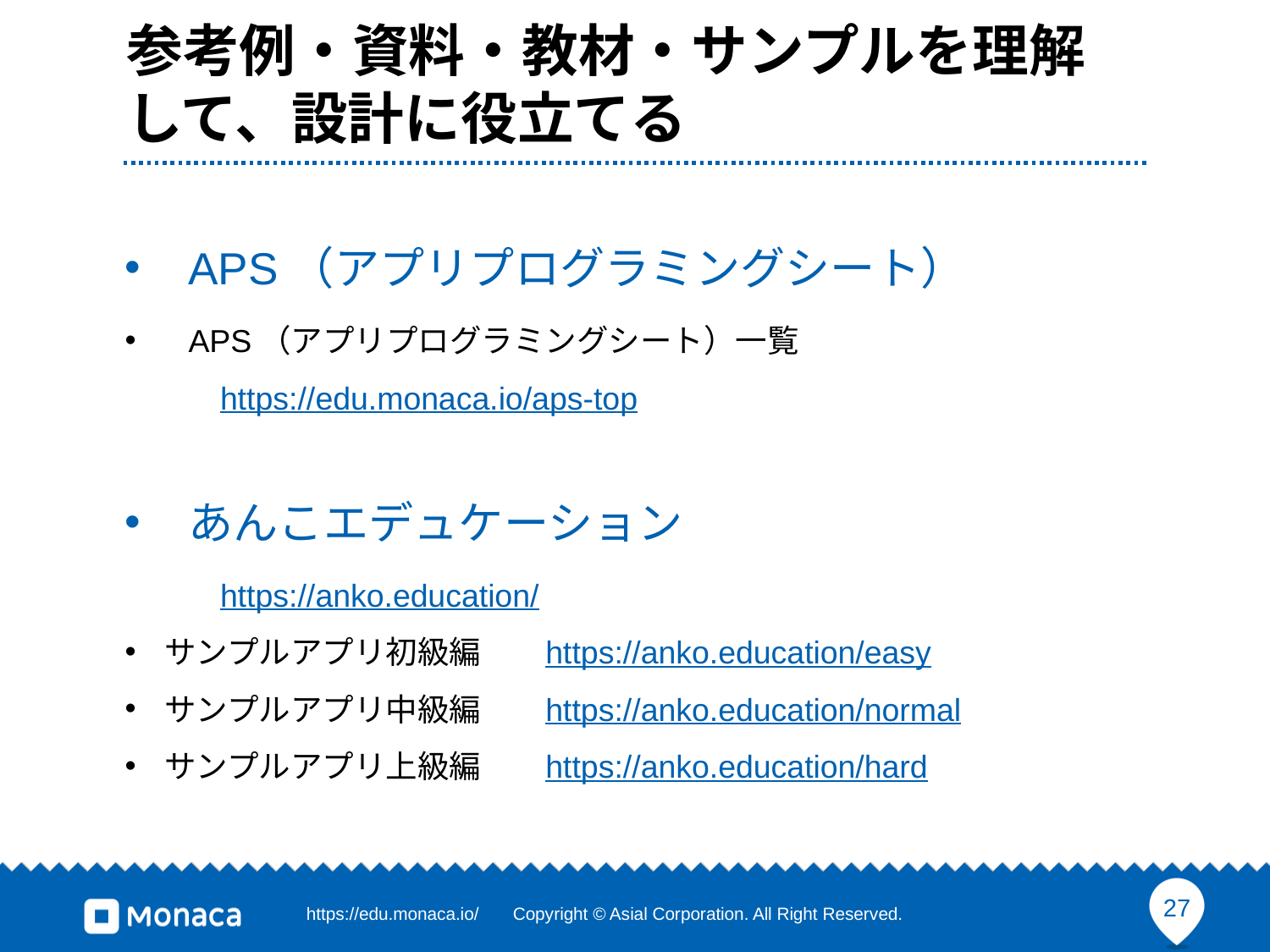

# 参考例・資料・教材・サンプルを理解して、設計に役立てる
APS（アプリプログラミングシート）
APS（アプリプログラミングシート）一覧
https://edu.monaca.io/aps-top

あんこエデュケーション
https://anko.education/
サンプルアプリ初級編	https://anko.education/easy
サンプルアプリ中級編	https://anko.education/normal
サンプルアプリ上級編	https://anko.education/hard